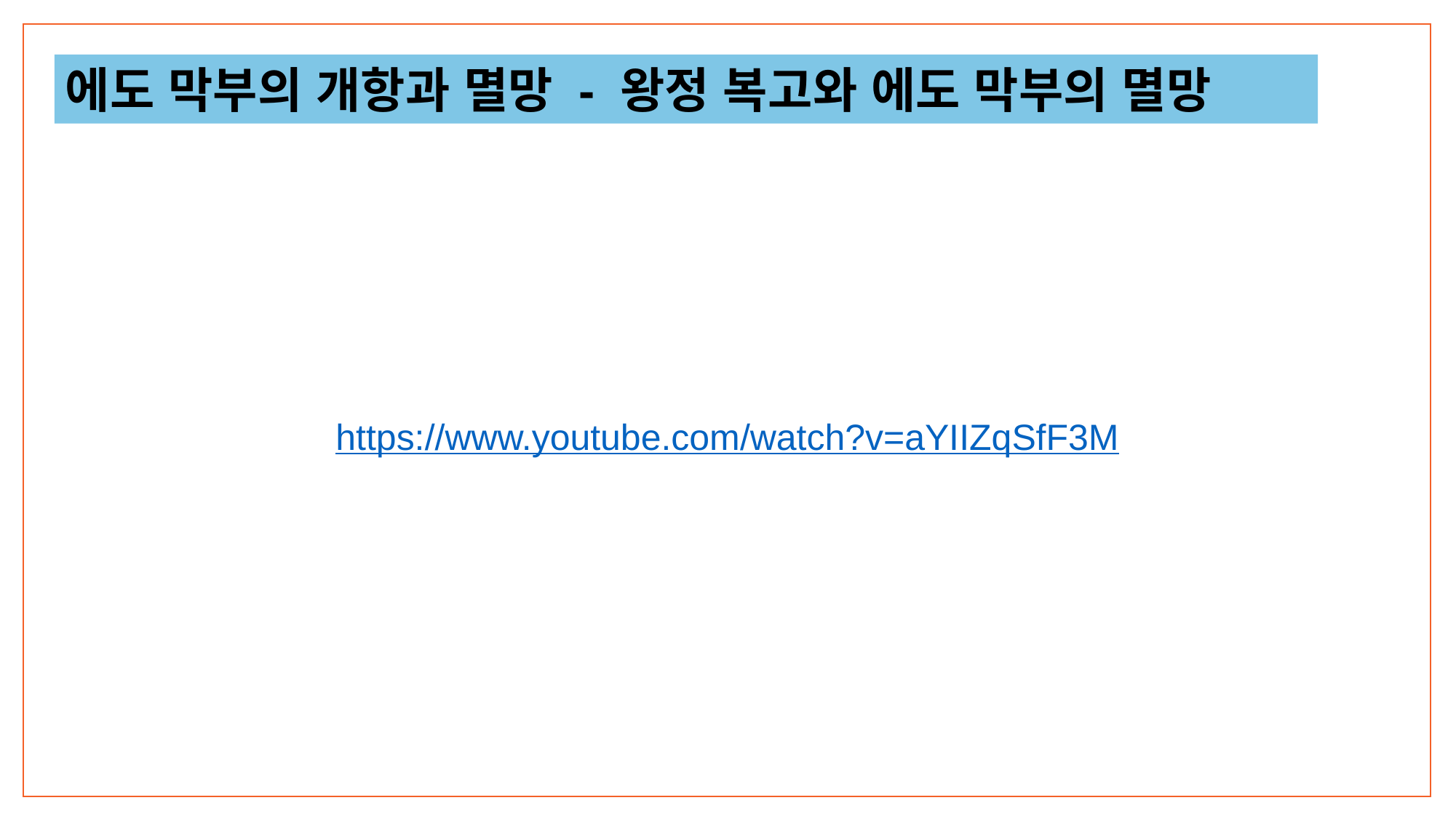

에도 막부의 개항과 멸망 - 왕정 복고와 에도 막부의 멸망

https://www.youtube.com/watch?v=aYIIZqSfF3M